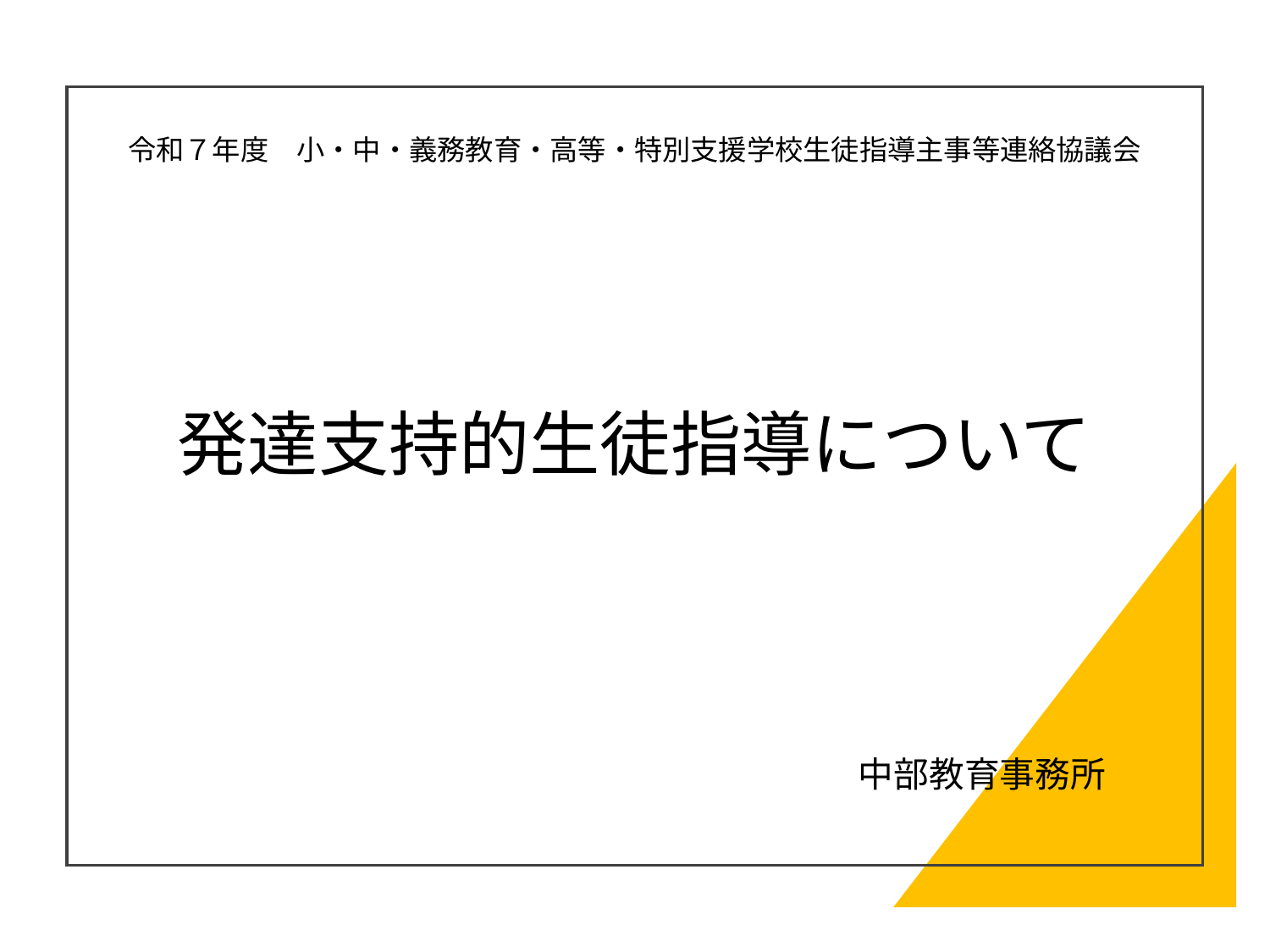

# 令和７年度　小・中・義務教育・高等・特別支援学校生徒指導主事等連絡協議会 発達支持的生徒指導について

中部教育事務所